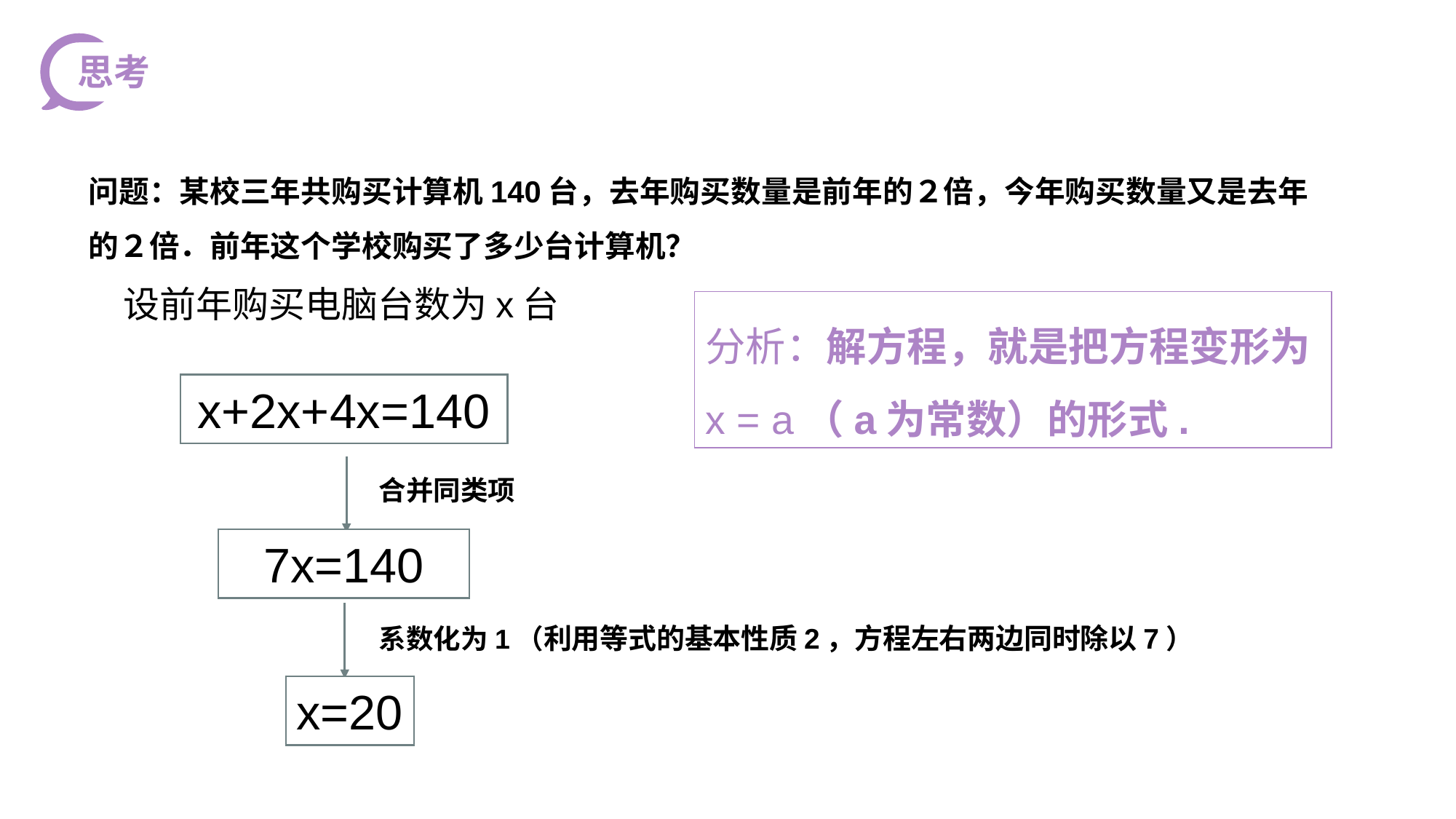

思考
问题：某校三年共购买计算机140台，去年购买数量是前年的２倍，今年购买数量又是去年的２倍．前年这个学校购买了多少台计算机？
设前年购买电脑台数为x台
分析：解方程，就是把方程变形为 x = a（a为常数）的形式.
x+2x+4x=140
合并同类项
7x=140
系数化为1（利用等式的基本性质2，方程左右两边同时除以7）
x=20